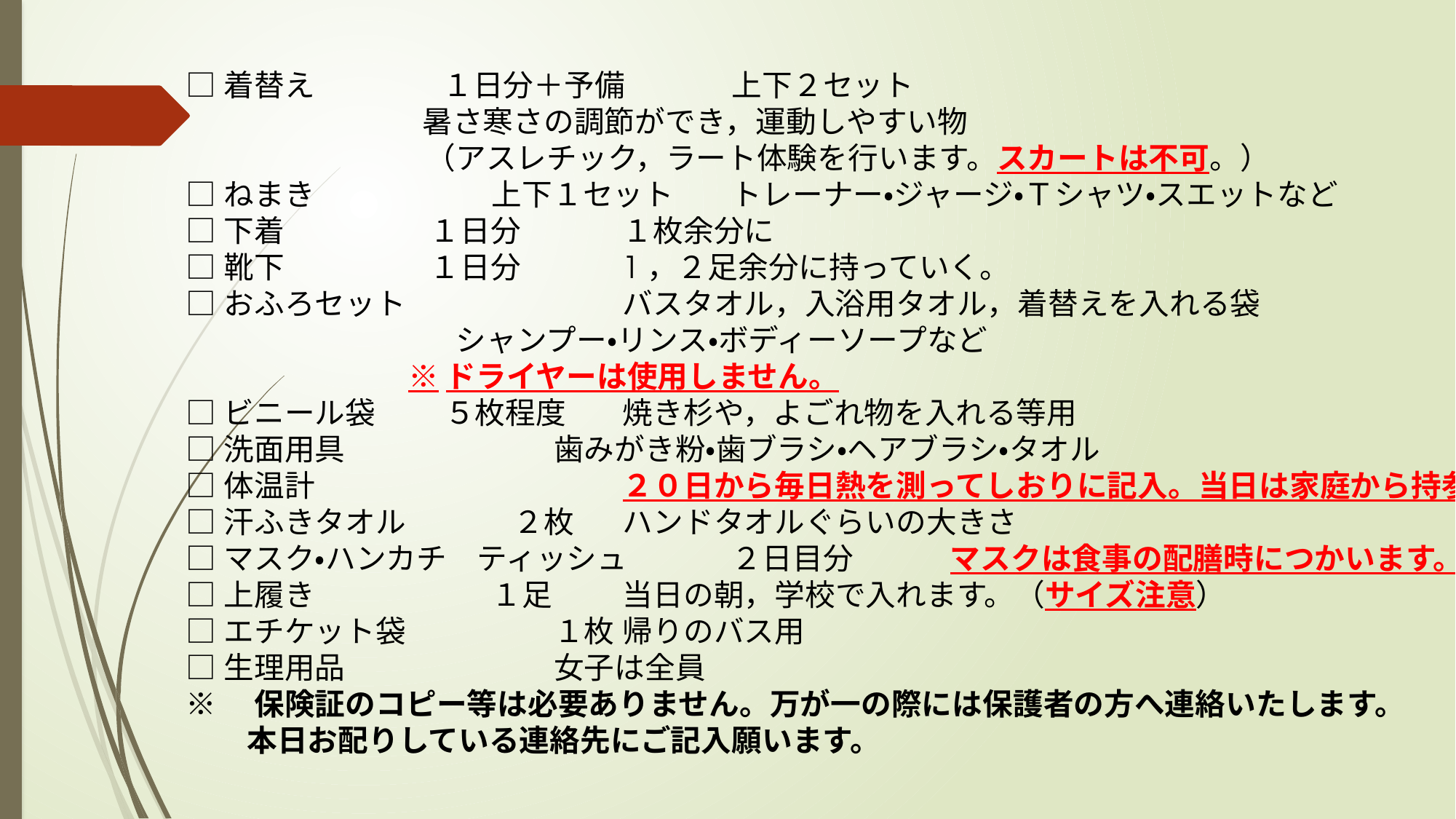

□着替え                   １日分＋予備	上下２セット
                                  暑さ寒さの調節ができ，運動しやすい物
　　　　　             （アスレチック，ラート体験を行います。スカートは不可。）
□ねまき	             上下１セット	トレーナー・ジャージ・Ｔシャツ・スエットなど
□下着	                    １日分	１枚余分に
□靴下	                    １日分	1，２足余分に持っていく。
□おふろセット		バスタオル，入浴用タオル，着替えを入れる袋
　　　　　　　　    シャンプー・リンス・ボディーソープなど
                                 ※ドライヤーは使用しません。
□ビニール袋	      ５枚程度  	焼き杉や，よごれ物を入れる等用
□洗面用具		      歯みがき粉・歯ブラシ・ヘアブラシ・タオル
□体温計			２０日から毎日熱を測ってしおりに記入。当日は家庭から持参。
□汗ふきタオル 	２枚	ハンドタオルぐらいの大きさ
□マスク・ハンカチ　ティッシュ	２日目分	マスクは食事の配膳時につかいます。
□上履き	             １足  	当日の朝，学校で入れます。（サイズ注意）
□エチケット袋	      １枚	帰りのバス用
□生理用品		      女子は全員
※　保険証のコピー等は必要ありません。万が一の際には保護者の方へ連絡いたします。
　　本日お配りしている連絡先にご記入願います。